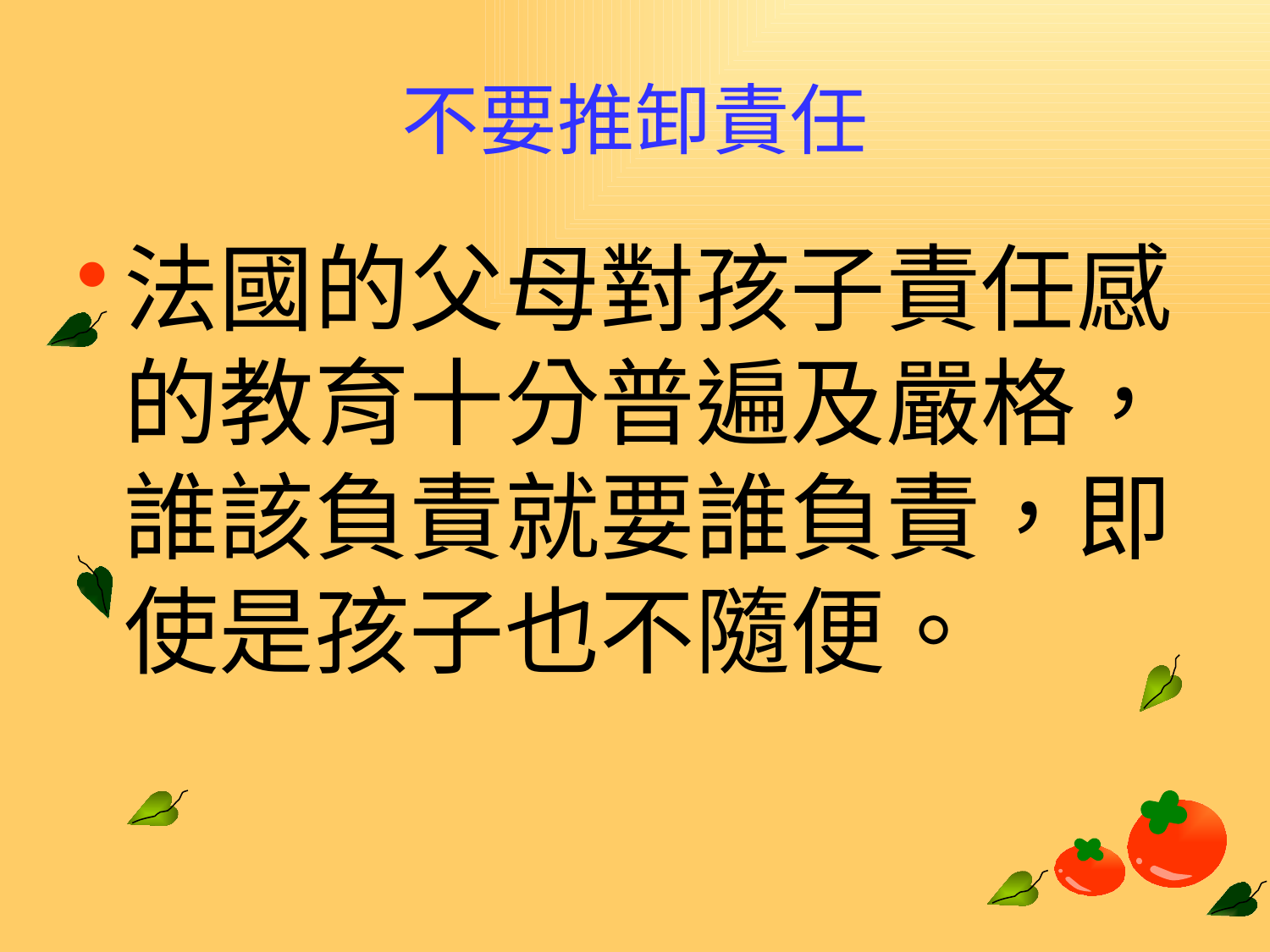

# 不要推卸責任
法國的父母對孩子責任感的教育十分普遍及嚴格，誰該負責就要誰負責，即使是孩子也不隨便。